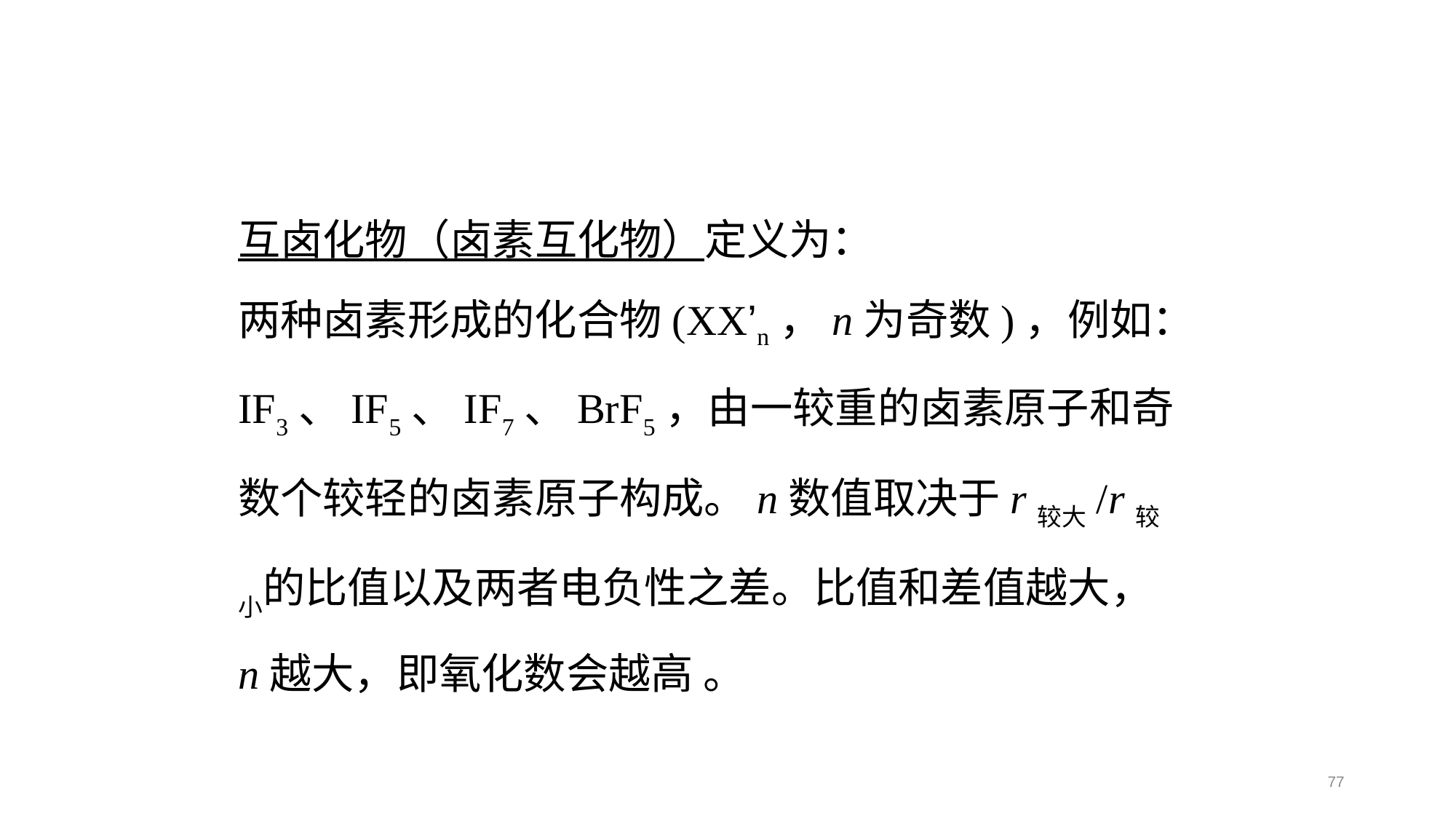

互卤化物（卤素互化物）定义为：
两种卤素形成的化合物(XX’n，n为奇数)，例如：IF3、IF5、IF7、BrF5，由一较重的卤素原子和奇数个较轻的卤素原子构成。n数值取决于r较大/r较小的比值以及两者电负性之差。比值和差值越大，n越大，即氧化数会越高 。
77